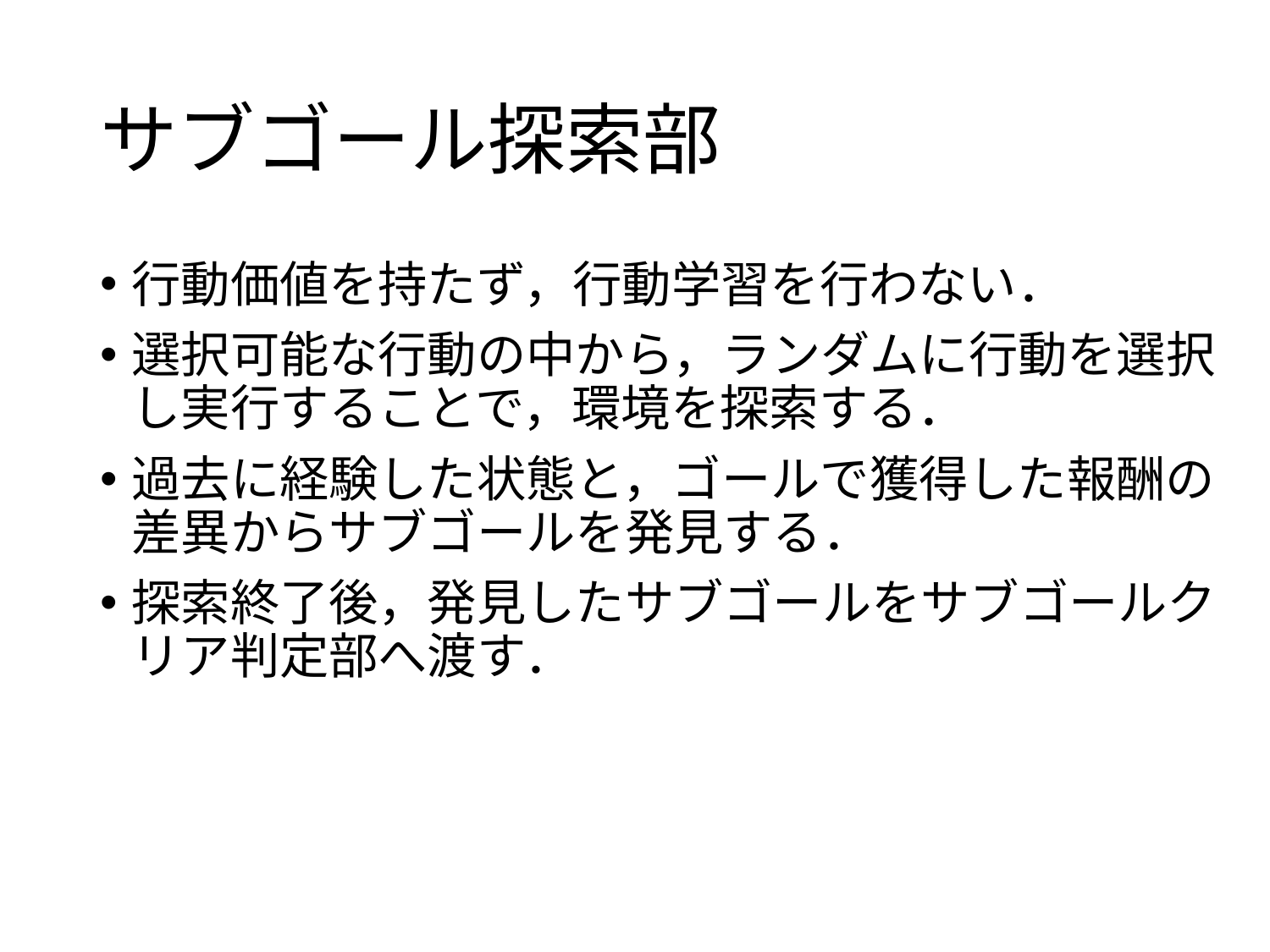

# サブゴール探索部
行動価値を持たず，行動学習を行わない．
選択可能な行動の中から，ランダムに行動を選択し実行することで，環境を探索する．
過去に経験した状態と，ゴールで獲得した報酬の差異からサブゴールを発見する．
探索終了後，発見したサブゴールをサブゴールクリア判定部へ渡す．